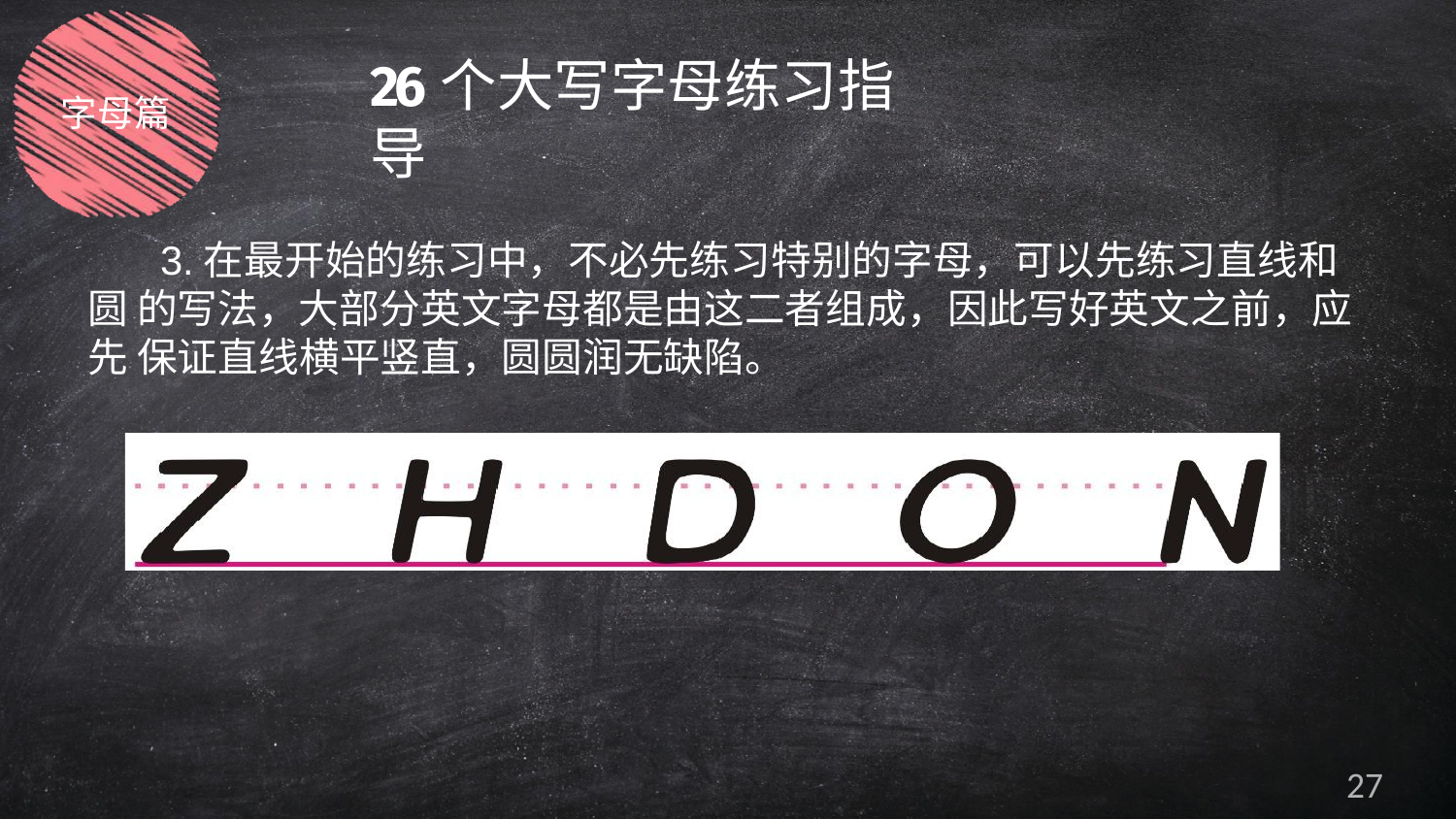

26个大写字母练习指导
字母篇
3.在最开始的练习中，不必先练习特别的字母，可以先练习直线和圆 的写法，大部分英文字母都是由这二者组成，因此写好英文之前，应先 保证直线横平竖直，圆圆润无缺陷。

27